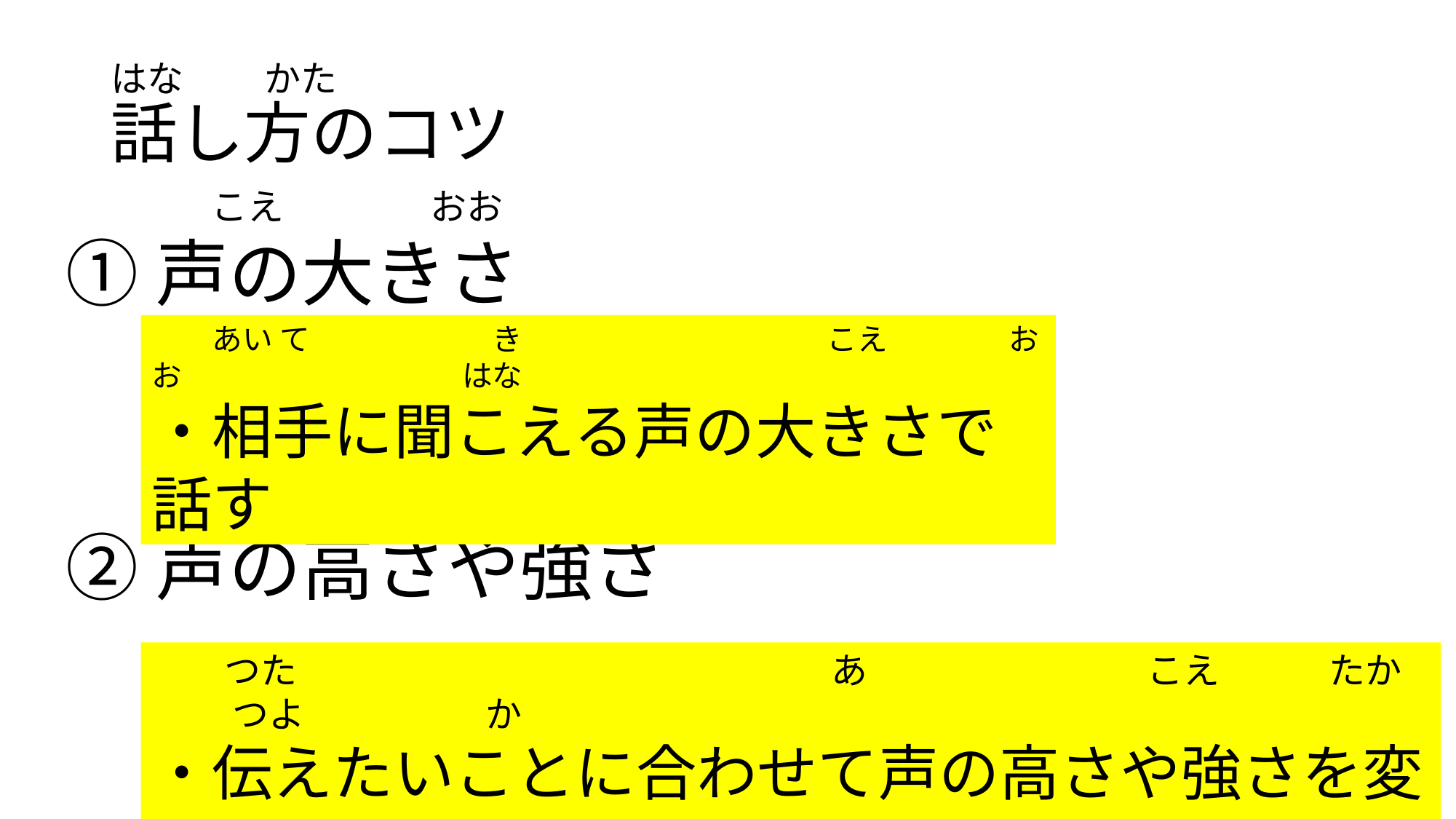

はな　 　かた　　　　　　　　　　　　　　　　　　　　
話し方のコツ
　　　　こえ　　　　おお
①声の大きさ
　　 あい て　　　　　　き　　　　　　　　　　こえ　　　　おお　 　　　　　　　　はな
・相手に聞こえる声の大きさで話す
　　　　こえ　　　 たか　 　　　　　つよ
②声の高さや強さ
　　つた　　　　　　　 　 　　　　　　 あ　　  　　　　　 こえ　　　たか    　　 つよ　  　　　　か
・伝えたいことに合わせて声の高さや強さを変える